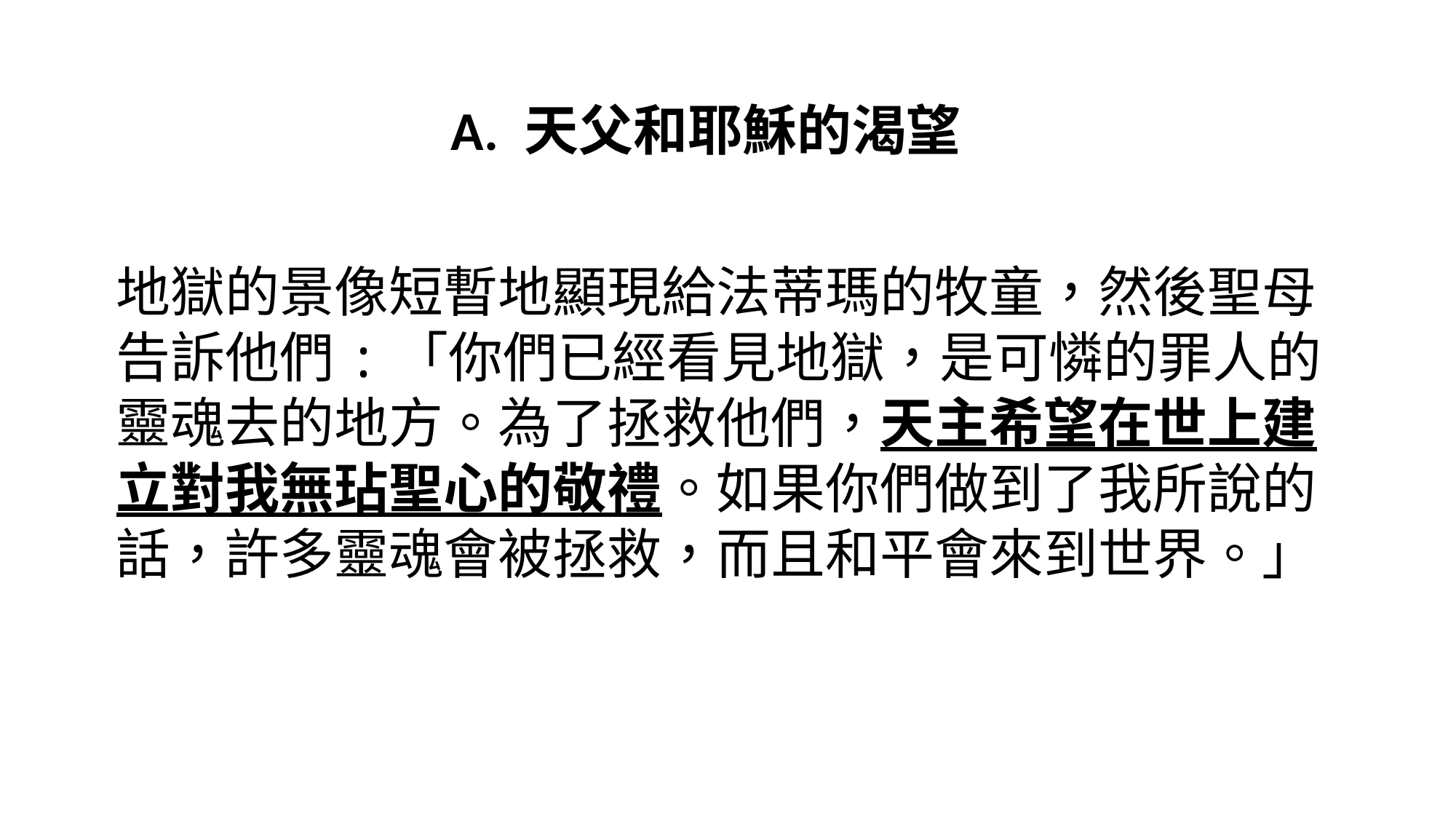

A. 天父和耶穌的渴望
地獄的景像短暫地顯現給法蒂瑪的牧童，然後聖母告訴他們:「你們已經看見地獄，是可憐的罪人的靈魂去的地方。為了拯救他們，天主希望在世上建立對我無玷聖心的敬禮。如果你們做到了我所說的話，許多靈魂會被拯救，而且和平會來到世界。」